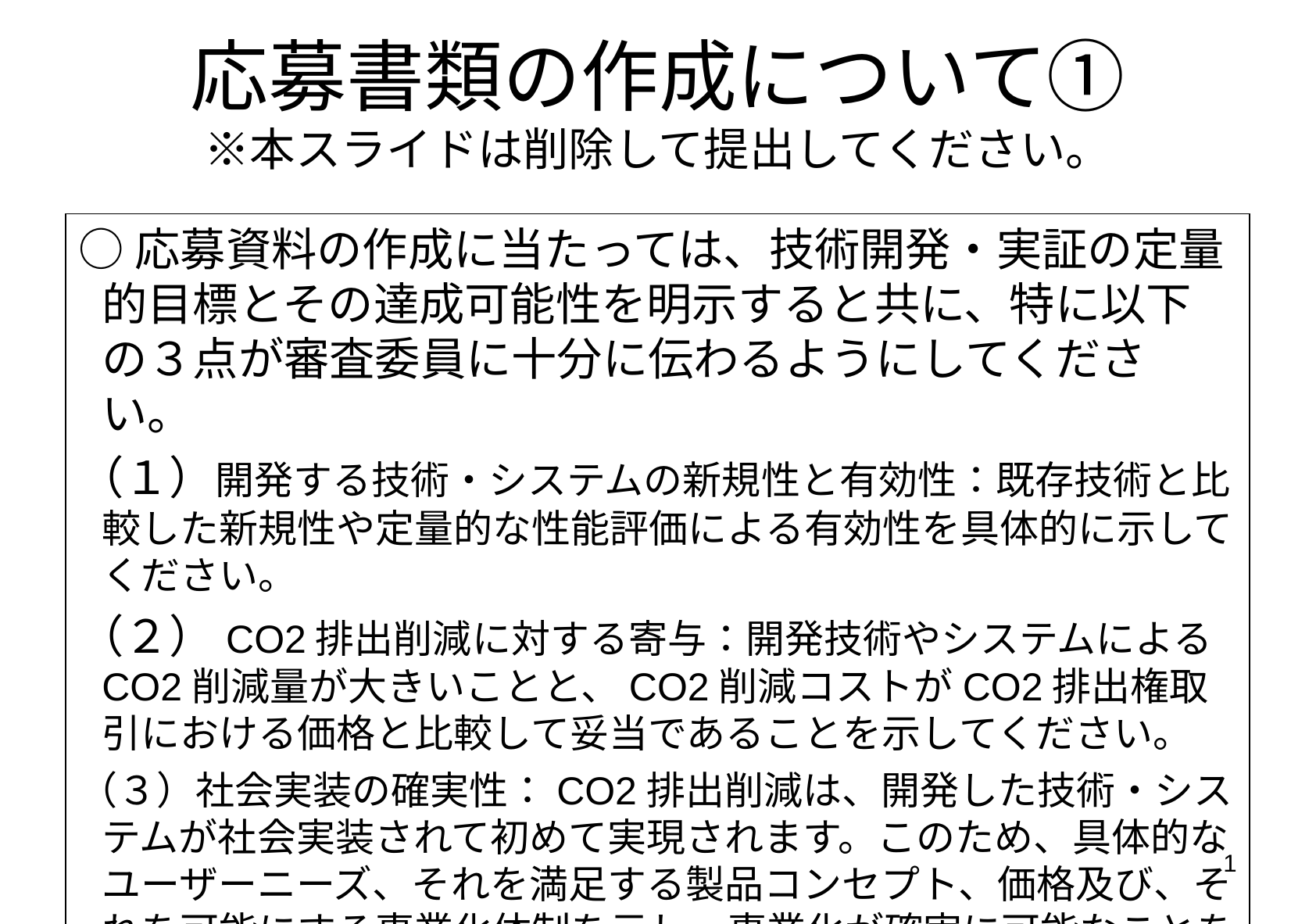

応募書類の作成について①
※本スライドは削除して提出してください。
○応募資料の作成に当たっては、技術開発・実証の定量的目標とその達成可能性を明示すると共に、特に以下の３点が審査委員に十分に伝わるようにしてください。
（１）開発する技術・システムの新規性と有効性：既存技術と比較した新規性や定量的な性能評価による有効性を具体的に示してください。
（２）CO2排出削減に対する寄与：開発技術やシステムによるCO2削減量が大きいことと、CO2削減コストがCO2排出権取引における価格と比較して妥当であることを示してください。
（３）社会実装の確実性：CO2排出削減は、開発した技術・システムが社会実装されて初めて実現されます。このため、具体的なユーザーニーズ、それを満足する製品コンセプト、価格及び、それを可能にする事業化体制を示し、事業化が確実に可能なことを示してください。

1